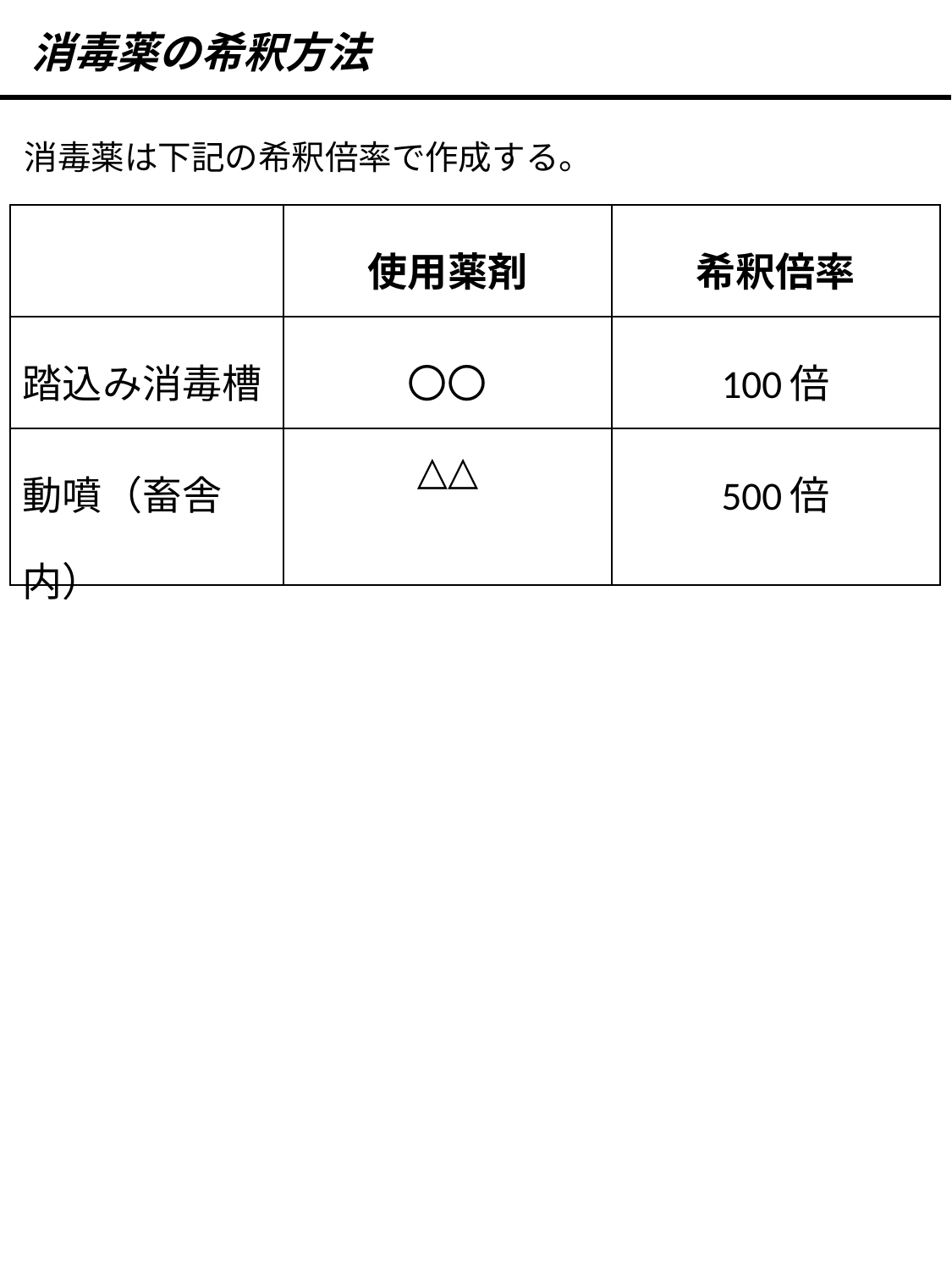

消毒薬の希釈方法
消毒薬は下記の希釈倍率で作成する。

|  | 使用薬剤 | 希釈倍率 |
| --- | --- | --- |
| 踏込み消毒槽 | 〇〇 | 100倍 |
| 動噴（畜舎内） | △△ | 500倍 |